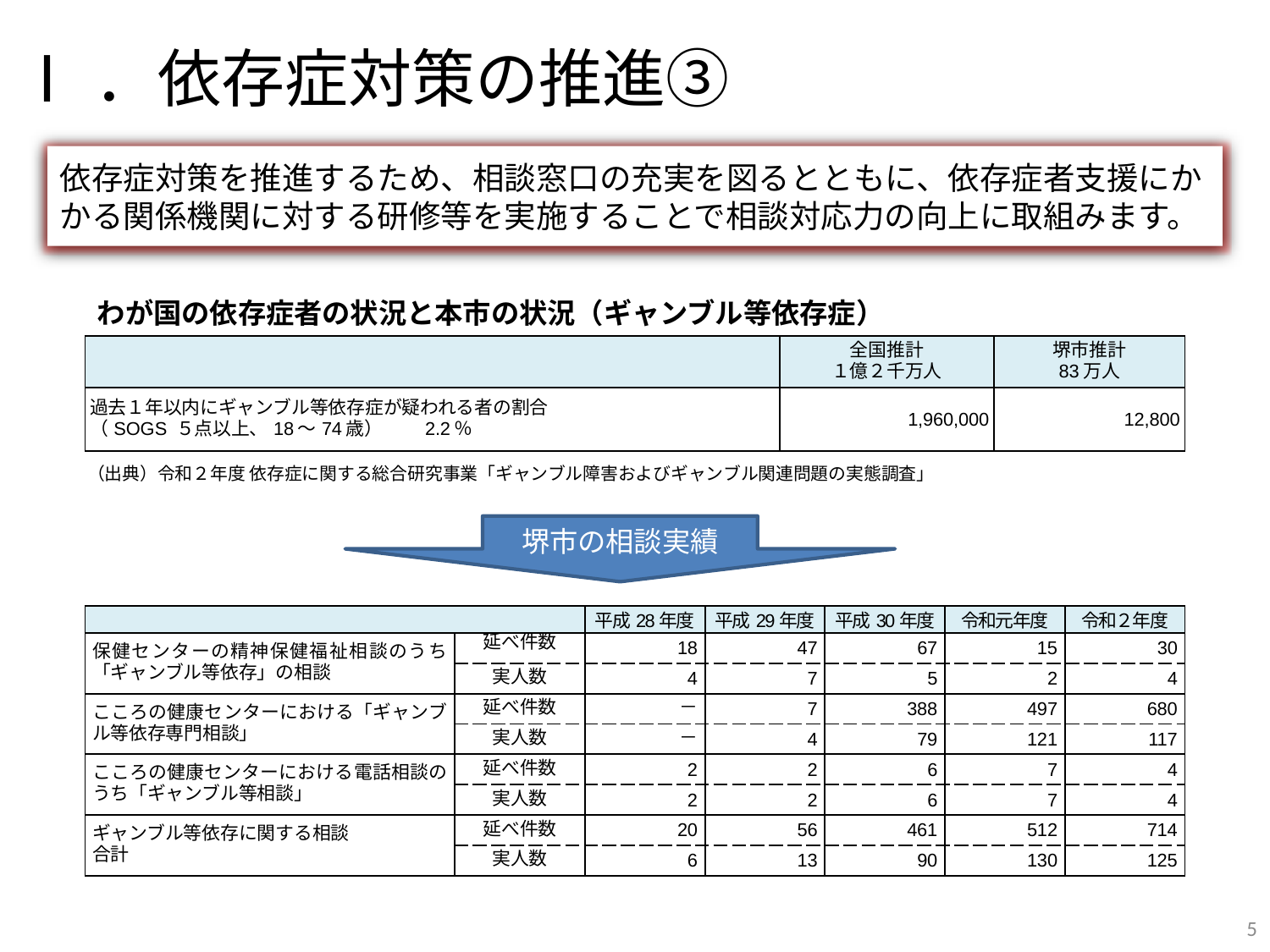

# Ⅰ．依存症対策の推進③
依存症対策を推進するため、相談窓口の充実を図るとともに、依存症者支援にかかる関係機関に対する研修等を実施することで相談対応力の向上に取組みます。
わが国の依存症者の状況と本市の状況（ギャンブル等依存症）
|  | 全国推計 １億２千万人 | 堺市推計 83万人 |
| --- | --- | --- |
| 過去１年以内にギャンブル等依存症が疑われる者の割合 （SOGS ５点以上、18～74歳）　　2.2％ | 1,960,000 | 12,800 |
（出典）令和２年度 依存症に関する総合研究事業「ギャンブル障害およびギャンブル関連問題の実態調査」
堺市の相談実績
|  |  | 平成28年度 | 平成29年度 | 平成30年度 | 令和元年度 | 令和２年度 |
| --- | --- | --- | --- | --- | --- | --- |
| 保健センターの精神保健福祉相談のうち「ギャンブル等依存」の相談 | 延べ件数 | 18 | 47 | 67 | 15 | 30 |
|  | 実人数 | 4 | 7 | 5 | 2 | 4 |
| こころの健康センターにおける「ギャンブル等依存専門相談」 | 延べ件数 | － | 7 | 388 | 497 | 680 |
|  | 実人数 | － | 4 | 79 | 121 | 117 |
| こころの健康センターにおける電話相談のうち「ギャンブル等相談」 | 延べ件数 | 2 | 2 | 6 | 7 | 4 |
|  | 実人数 | 2 | 2 | 6 | 7 | 4 |
| ギャンブル等依存に関する相談 合計 | 延べ件数 | 20 | 56 | 461 | 512 | 714 |
|  | 実人数 | 6 | 13 | 90 | 130 | 125 |
5